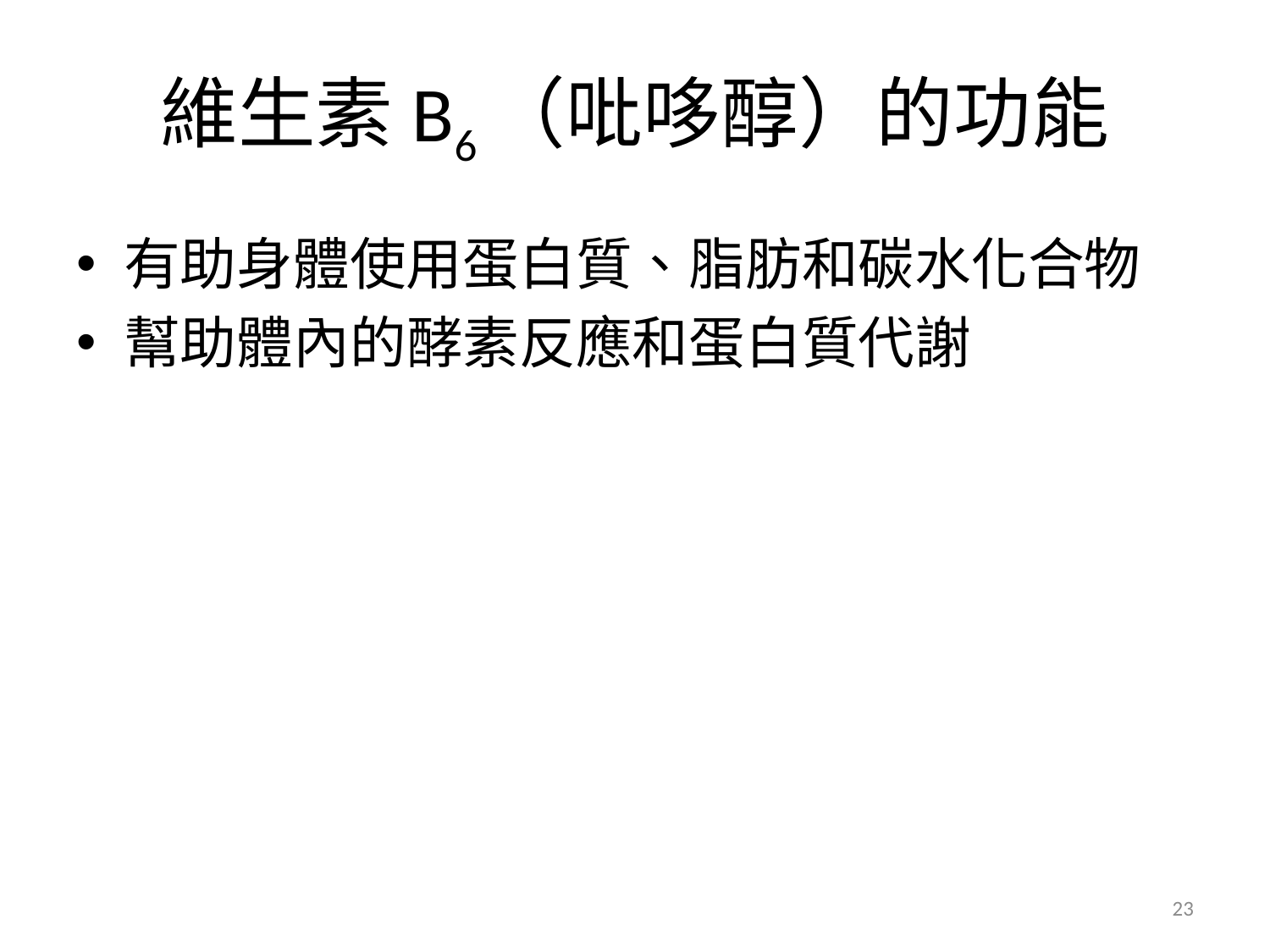

# 維生素B6（吡哆醇）的功能
有助身體使用蛋白質、脂肪和碳水化合物
幫助體內的酵素反應和蛋白質代謝
23